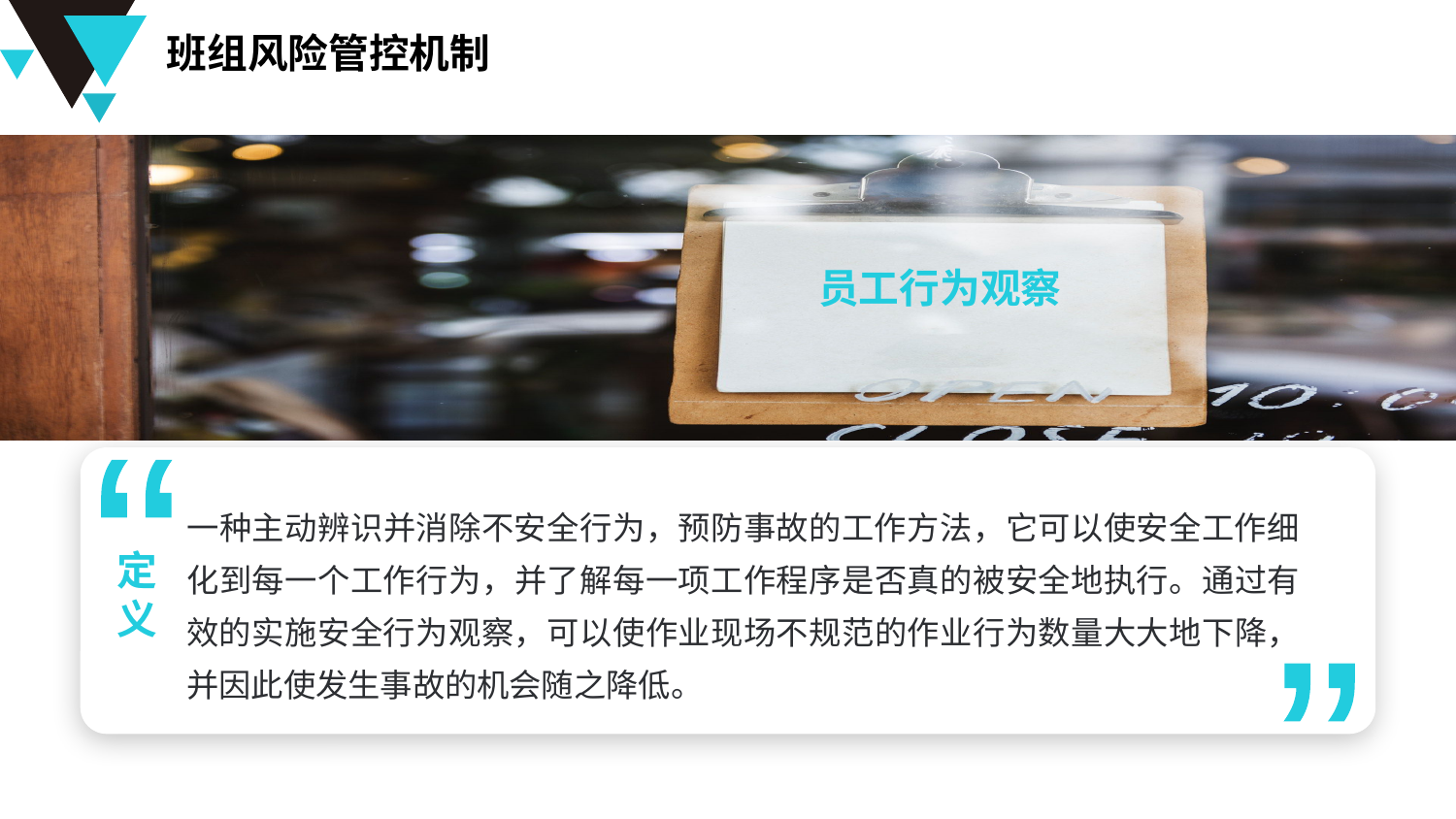

班组风险管控机制

“
“
员工行为观察
一种主动辨识并消除不安全行为，预防事故的工作方法，它可以使安全工作细化到每一个工作行为，并了解每一项工作程序是否真的被安全地执行。通过有效的实施安全行为观察，可以使作业现场不规范的作业行为数量大大地下降，并因此使发生事故的机会随之降低。
定义